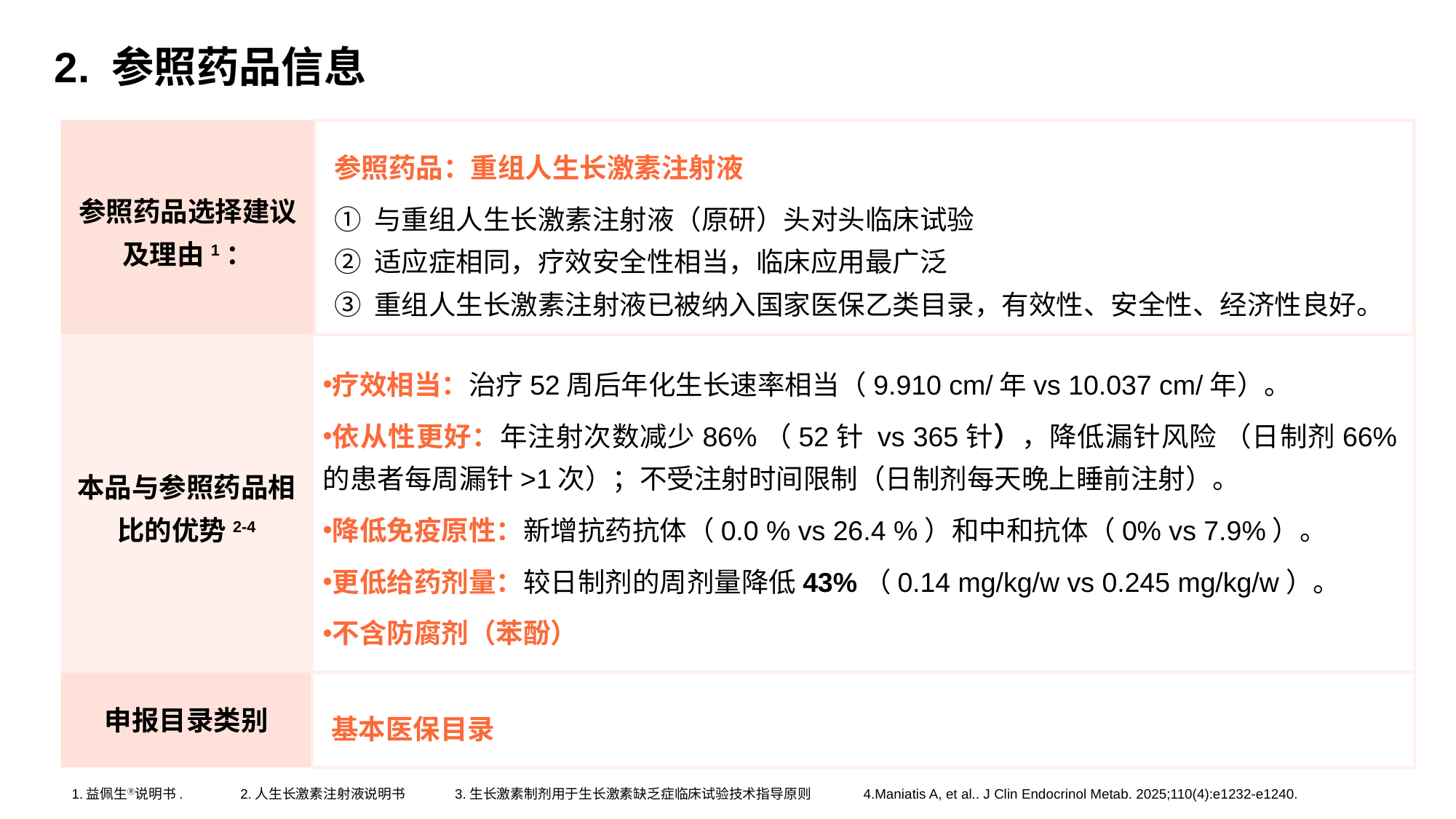

2. 参照药品信息
参照药品选择建议及理由1：
参照药品：重组人生长激素注射液
① 与重组人生长激素注射液（原研）头对头临床试验
② 适应症相同，疗效安全性相当，临床应用最广泛
③ 重组人生长激素注射液已被纳入国家医保乙类目录，有效性、安全性、经济性良好。
本品与参照药品相比的优势2-4
疗效相当：治疗52周后年化生长速率相当（9.910 cm/年vs 10.037 cm/年）。
依从性更好：年注射次数减少86%（52针 vs 365针），降低漏针风险 （日制剂66%的患者每周漏针>1次）；不受注射时间限制（日制剂每天晚上睡前注射）。
降低免疫原性：新增抗药抗体（0.0 % vs 26.4 %）和中和抗体（0% vs 7.9%）。
更低给药剂量：较日制剂的周剂量降低43%（0.14 mg/kg/w vs 0.245 mg/kg/w）。
不含防腐剂（苯酚）
申报目录类别
基本医保目录
1.益佩生Ⓡ说明书.               2.人生长激素注射液说明书               3.生长激素制剂用于生长激素缺乏症临床试验技术指导原则                4.Maniatis A, et al.. J Clin Endocrinol Metab. 2025;110(4):e1232-e1240.